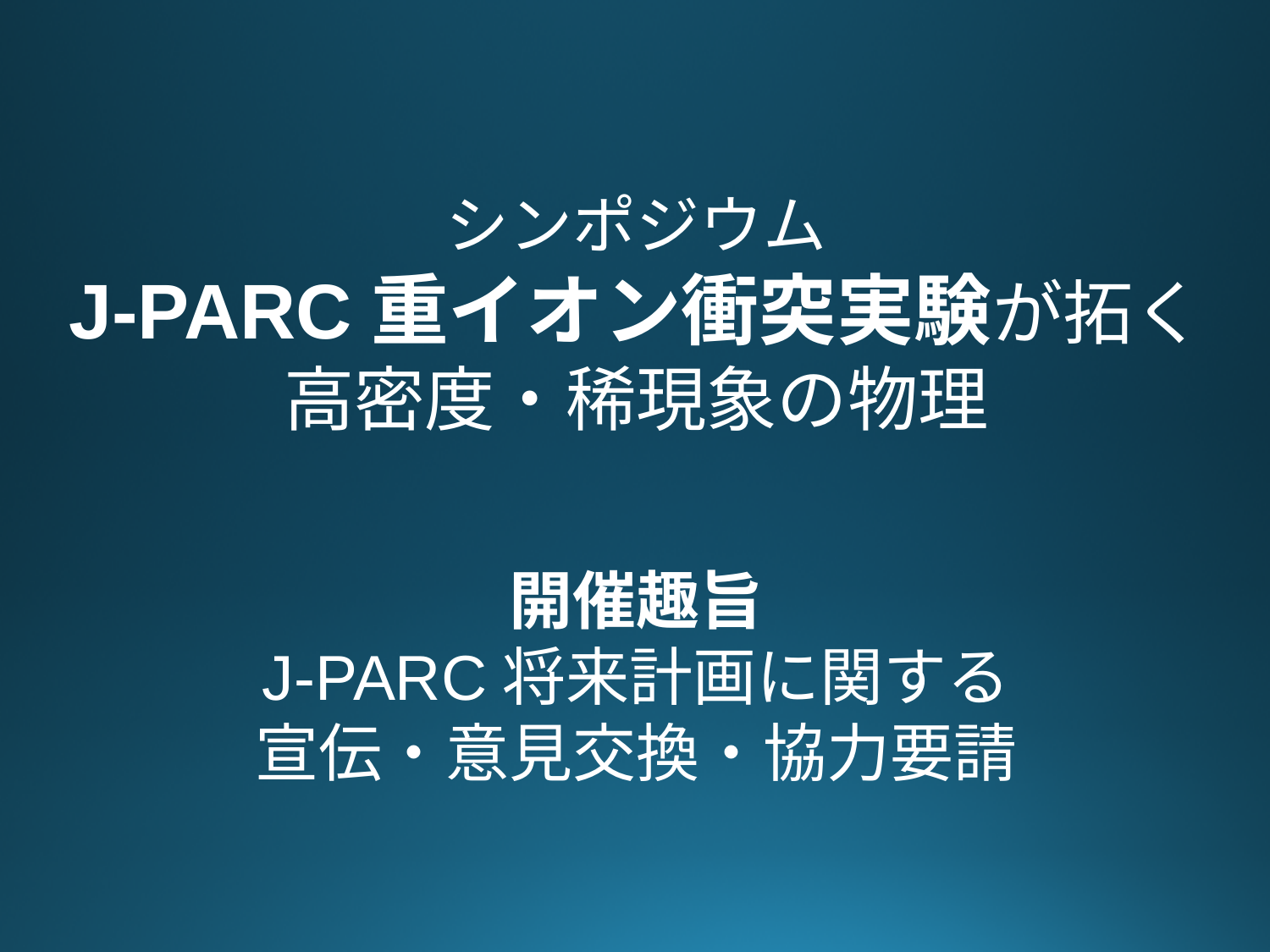

シンポジウム
J-PARC重イオン衝突実験が拓く
高密度・稀現象の物理
開催趣旨
J-PARC将来計画に関する
宣伝・意見交換・協力要請